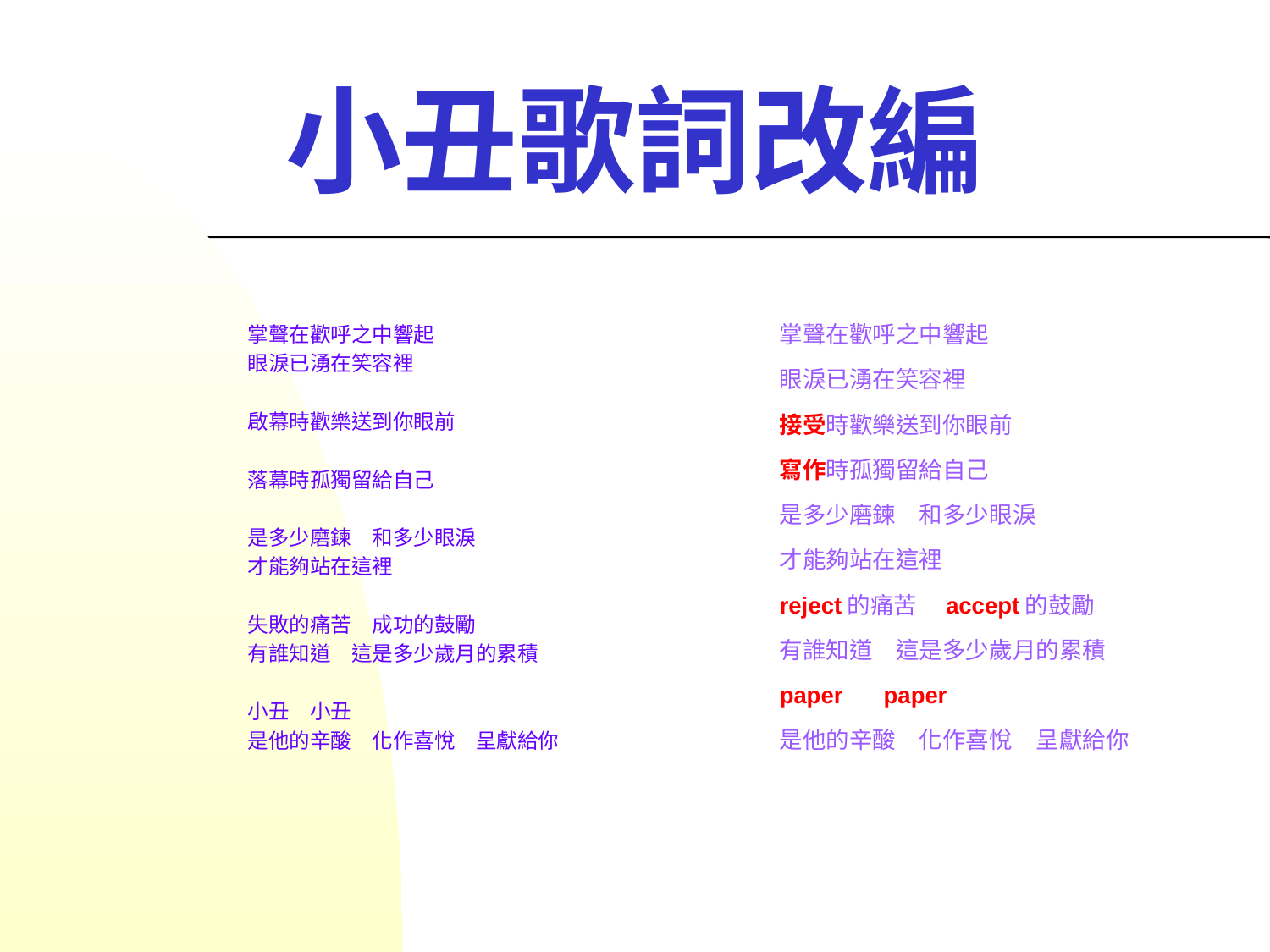

# 小丑歌詞改編
掌聲在歡呼之中響起
眼淚已湧在笑容裡

啟幕時歡樂送到你眼前

落幕時孤獨留給自己

是多少磨鍊　和多少眼淚
才能夠站在這裡

失敗的痛苦　成功的鼓勵
有誰知道　這是多少歲月的累積

小丑　小丑
是他的辛酸　化作喜悅　呈獻給你
掌聲在歡呼之中響起
眼淚已湧在笑容裡
接受時歡樂送到你眼前
寫作時孤獨留給自己
是多少磨鍊　和多少眼淚
才能夠站在這裡
reject的痛苦　accept的鼓勵
有誰知道　這是多少歲月的累積
paper 　paper
是他的辛酸　化作喜悅　呈獻給你